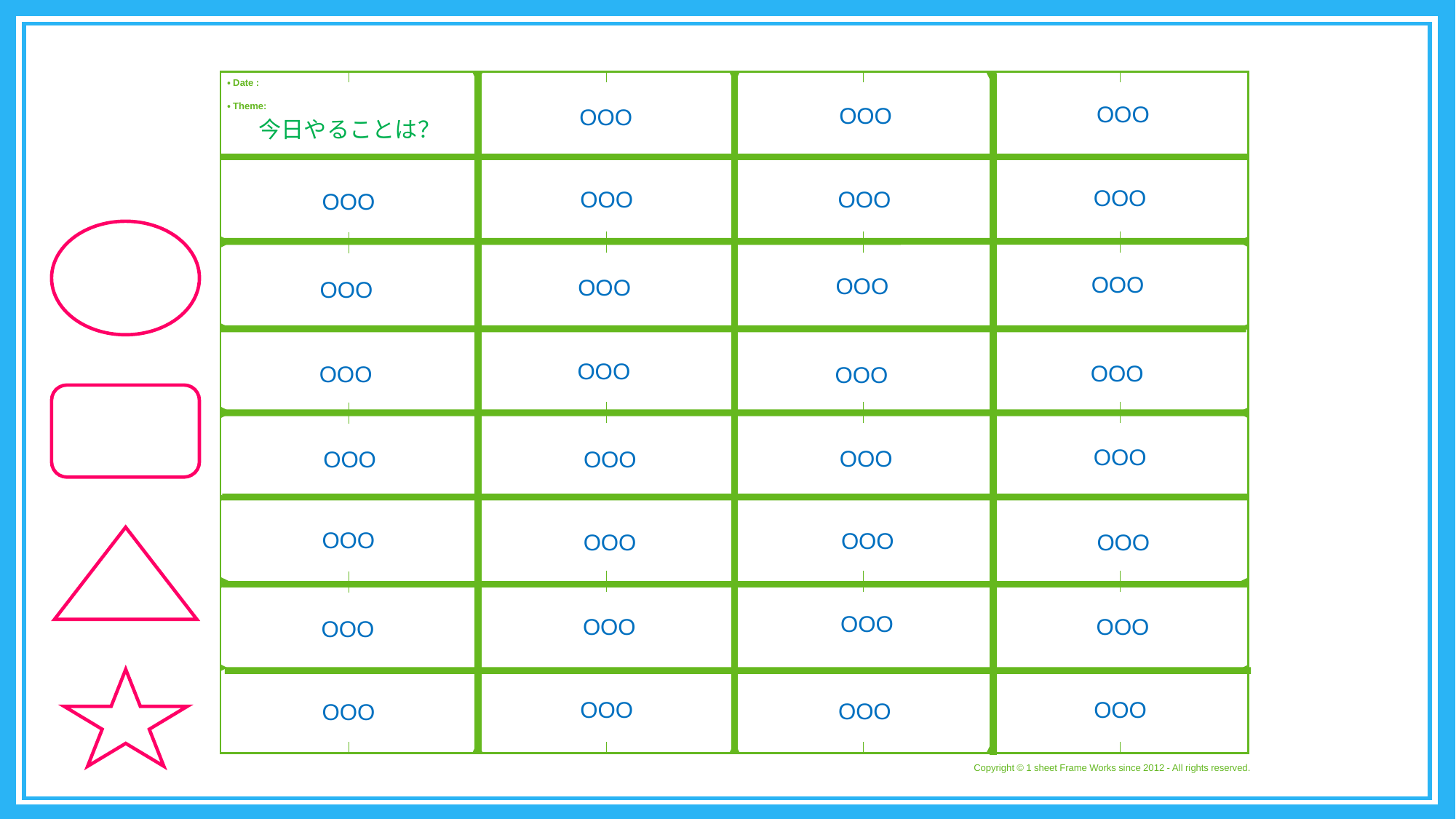

・Date :

 ・Theme:

Copyright © 1 sheet Frame Works since 2012 - All rights reserved.
OOO

今日やることは？
OOO
OOO
OOO
OOO
OOO
OOO

OOO
OOO
OOO
OOO
OOO
OOO
OOO
OOO

OOO
OOO
OOO
OOO
OOO
OOO
OOO
OOO

OOO
OOO
OOO
OOO
OOO
OOO

OOO
OOO